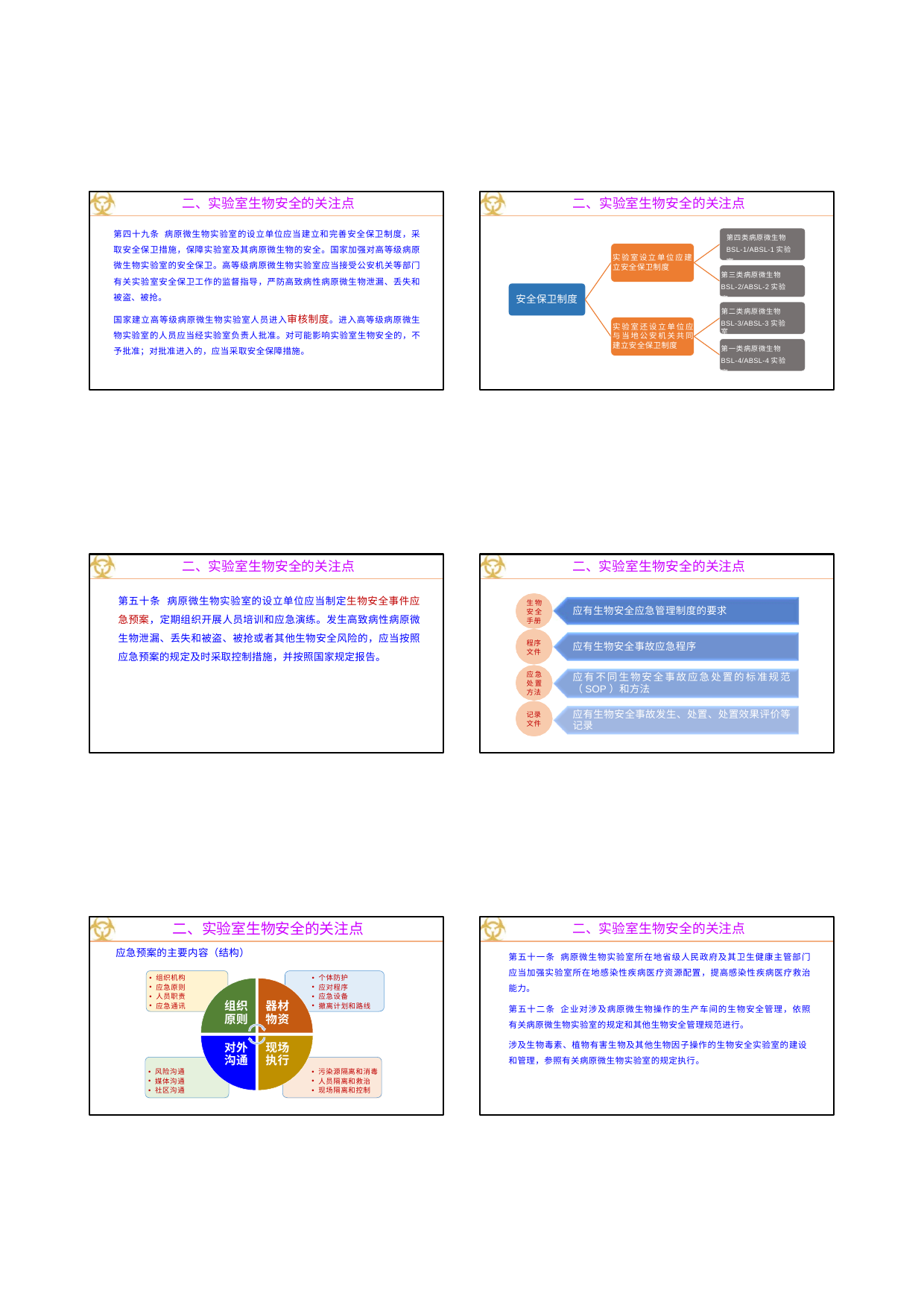

二、实验室生物安全的关注点
二、实验室生物安全的关注点

第四十九条 病原微生物实验室的设立单位应当建立和完善安全保卫制度，采 取安全保卫措施，保障实验室及其病原微生物的安全。国家加强对高等级病原 微生物实验室的安全保卫。高等级病原微生物实验室应当接受公安机关等部门 有关实验室安全保卫工作的监督指导，严防高致病性病原微生物泄漏、丢失和 被盗、被抢。
国家建立高等级病原微生物实验室人员进入审核制度。进入高等级病原微生 物实验室的人员应当经实验室负责人批准。对可能影响实验室生物安全的，不 予批准；对批准进入的，应当采取安全保障措施。

第四类病原微生物 BSL-1/ABSL-1实验室

实验室设立单位应建 立安全保卫制度

第三类病原微生物 BSL-2/ABSL-2实验室

安全保卫制度

第二类病原微生物

BSL-3/ABSL-3实验室

实验室还设立单位应 与当地公安机关共同 建立安全保卫制度

第一类病原微生物 BSL-4/ABSL-4实验室

二、实验室生物安全的关注点
二、实验室生物安全的关注点

第五十条 病原微生物实验室的设立单位应当制定生物安全事件应 急预案，定期组织开展人员培训和应急演练。发生高致病性病原微 生物泄漏、丢失和被盗、被抢或者其他生物安全风险的，应当按照 应急预案的规定及时采取控制措施，并按照国家规定报告。

生物 安全 手册
应有生物安全应急管理制度的要求

程序 文件
应有生物安全事故应急程序

应急 处置 方法

应有不同生物安全事故应急处置的标准规范
（SOP）和方法

应有生物安全事故发生、处置、处置效果评价等 记录
记录 文件

二、实验室生物安全的关注点
二、实验室生物安全的关注点

第五十一条 病原微生物实验室所在地省级人民政府及其卫生健康主管部门 应当加强实验室所在地感染性疾病医疗资源配置，提高感染性疾病医疗救治 能力。
第五十二条 企业对涉及病原微生物操作的生产车间的生物安全管理，依照 有关病原微生物实验室的规定和其他生物安全管理规范进行。
涉及生物毒素、植物有害生物及其他生物因子操作的生物安全实验室的建设 和管理，参照有关病原微生物实验室的规定执行。
应急预案的主要内容（结构）

组织机构
应急原则
人员职责
应急通讯
个体防护
应对程序
应急设备
撤离计划和路线

组织	器材
原则	物资

对外	现场
沟通	执行

风险沟通
媒体沟通
社区沟通
污染源隔离和消毒
人员隔离和救治
现场隔离和控制
7